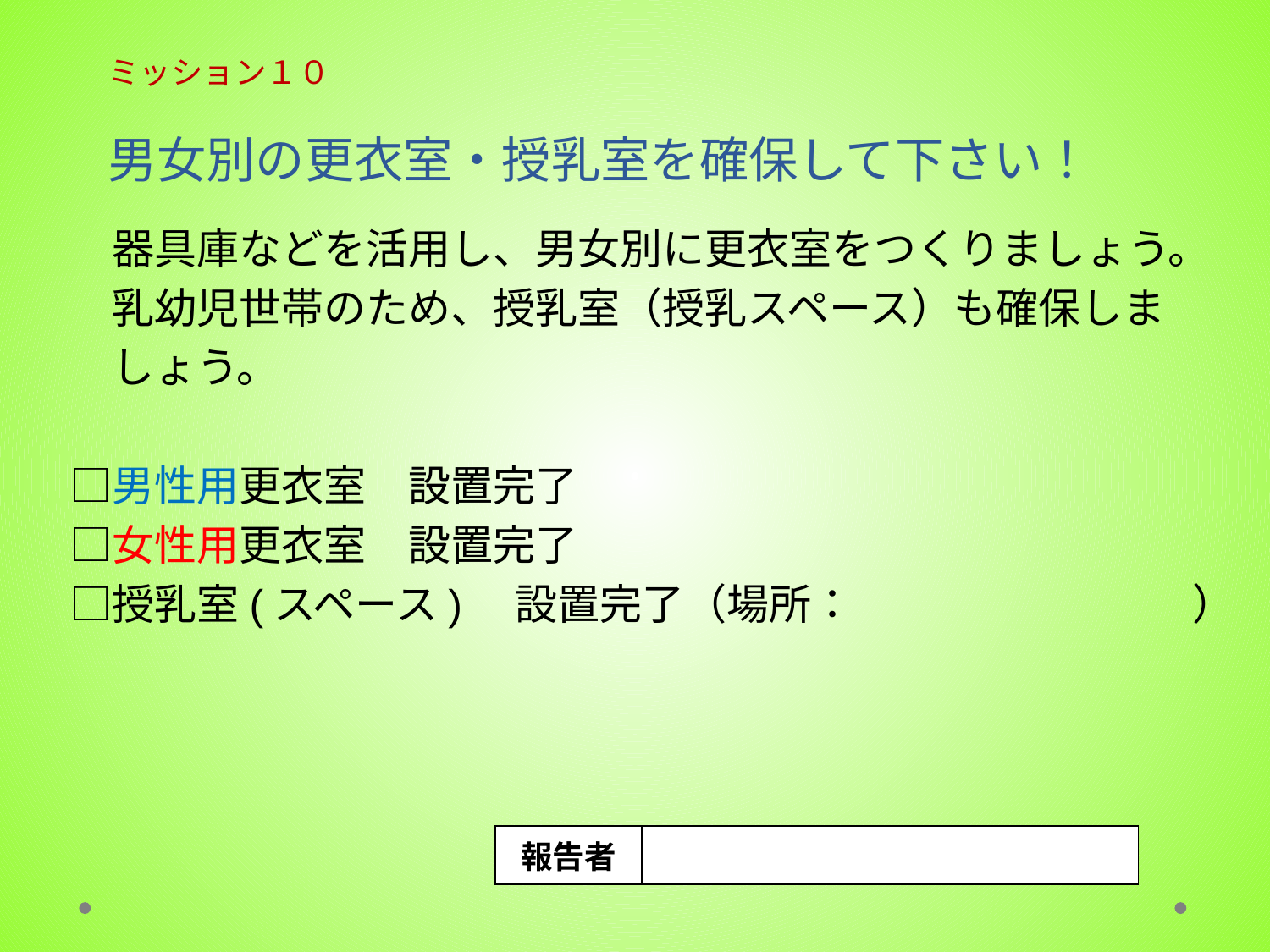

# ミッション１０ 男女別の更衣室・授乳室を確保して下さい！
　　器具庫などを活用し、男女別に更衣室をつくりましょう。
　　乳幼児世帯のため、授乳室（授乳スペース）も確保しま
　　しょう。

　□男性用更衣室　設置完了
　□女性用更衣室　設置完了
　□授乳室(スペース)　設置完了（場所：　　　　　　　　）

| 報告者 |  |
| --- | --- |